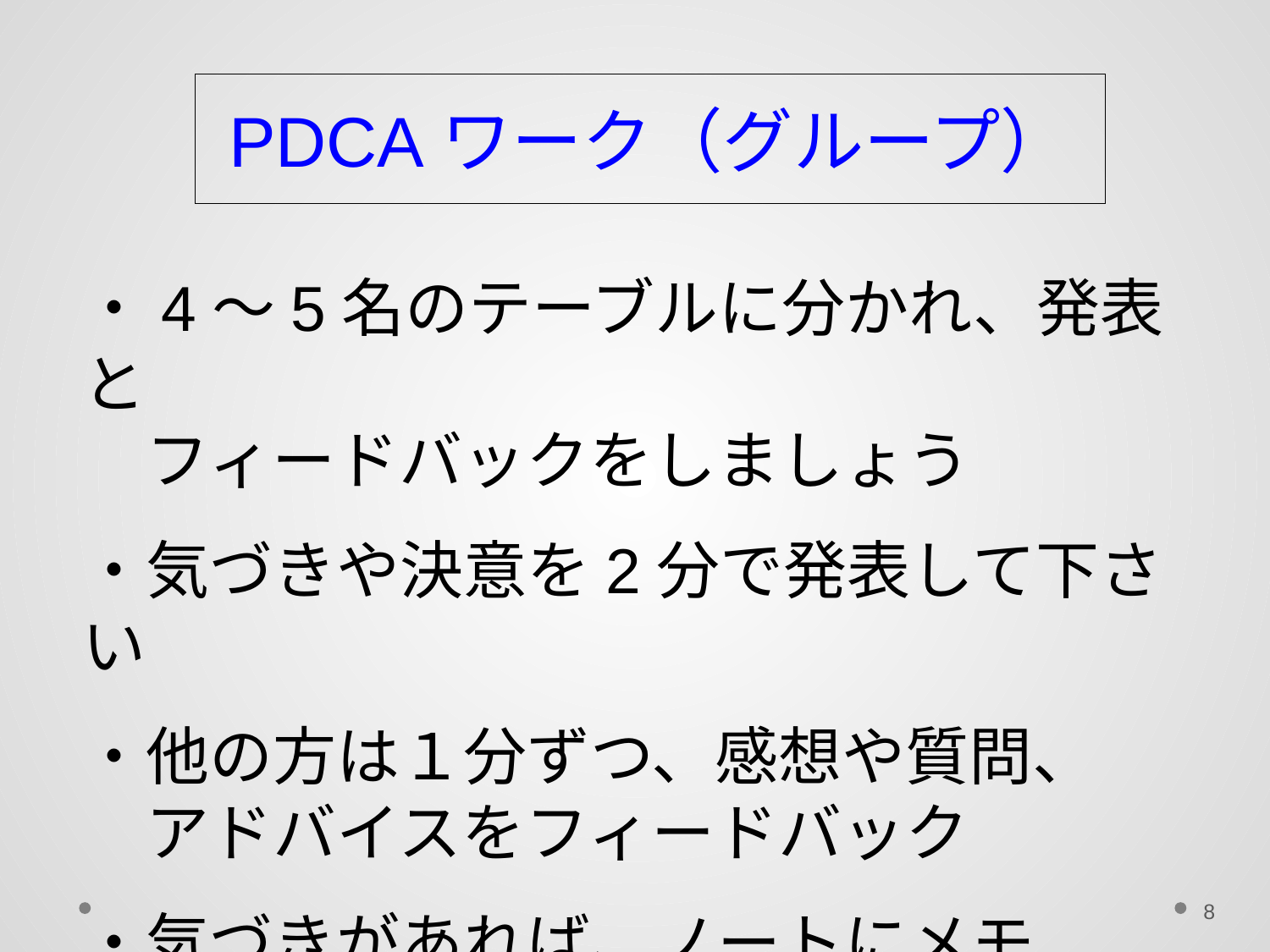

# PDCAワーク（グループ）
・4〜5名のテーブルに分かれ、発表と
　フィードバックをしましょう
・気づきや決意を2分で発表して下さい
・他の方は１分ずつ、感想や質問、
　アドバイスをフィードバック
・気づきがあれば、ノートにメモ
8